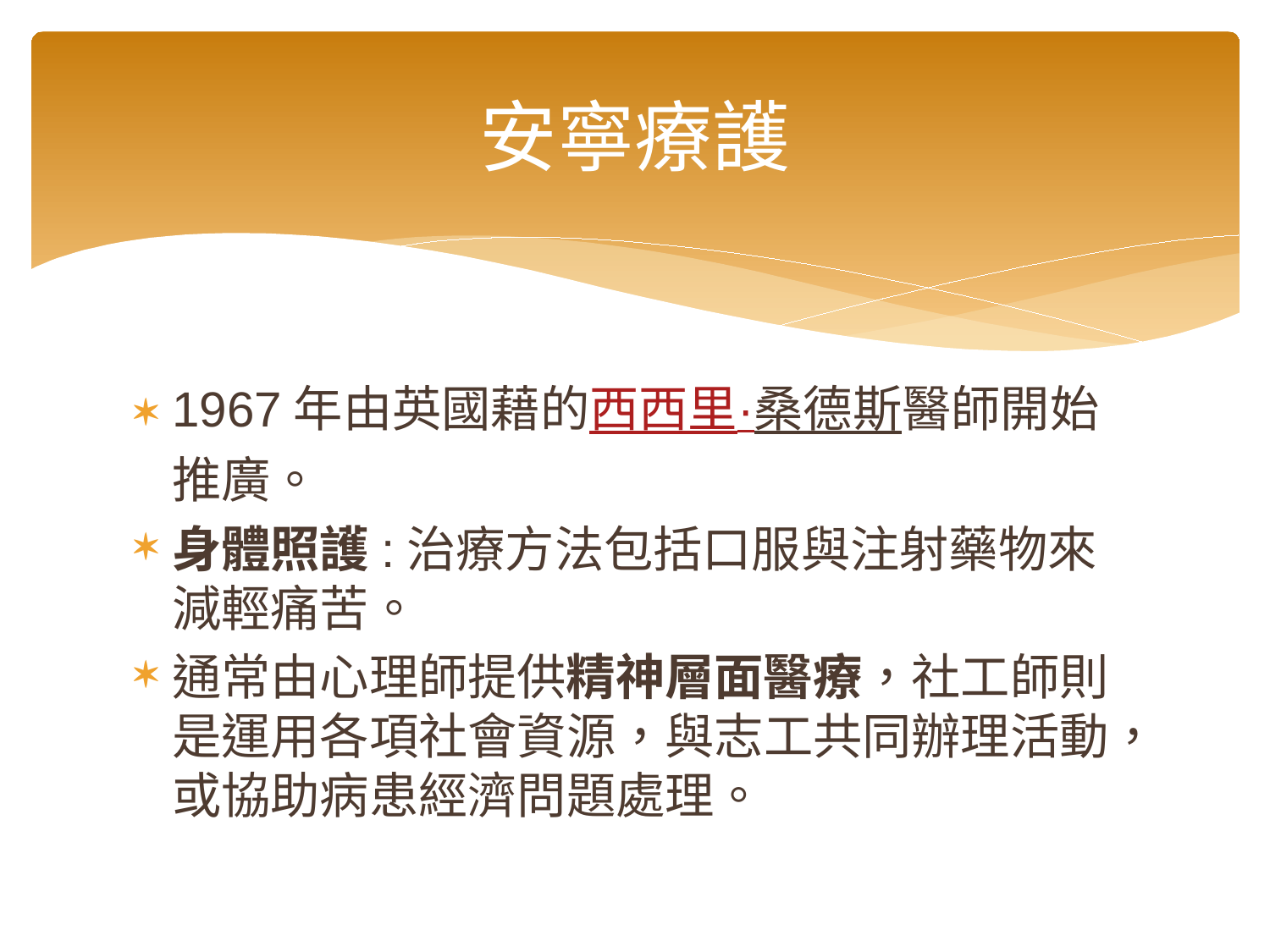

# 安寧療護
1967年由英國藉的西西里·桑德斯醫師開始推廣。
身體照護:治療方法包括口服與注射藥物來減輕痛苦。
通常由心理師提供精神層面醫療，社工師則是運用各項社會資源，與志工共同辦理活動，或協助病患經濟問題處理。